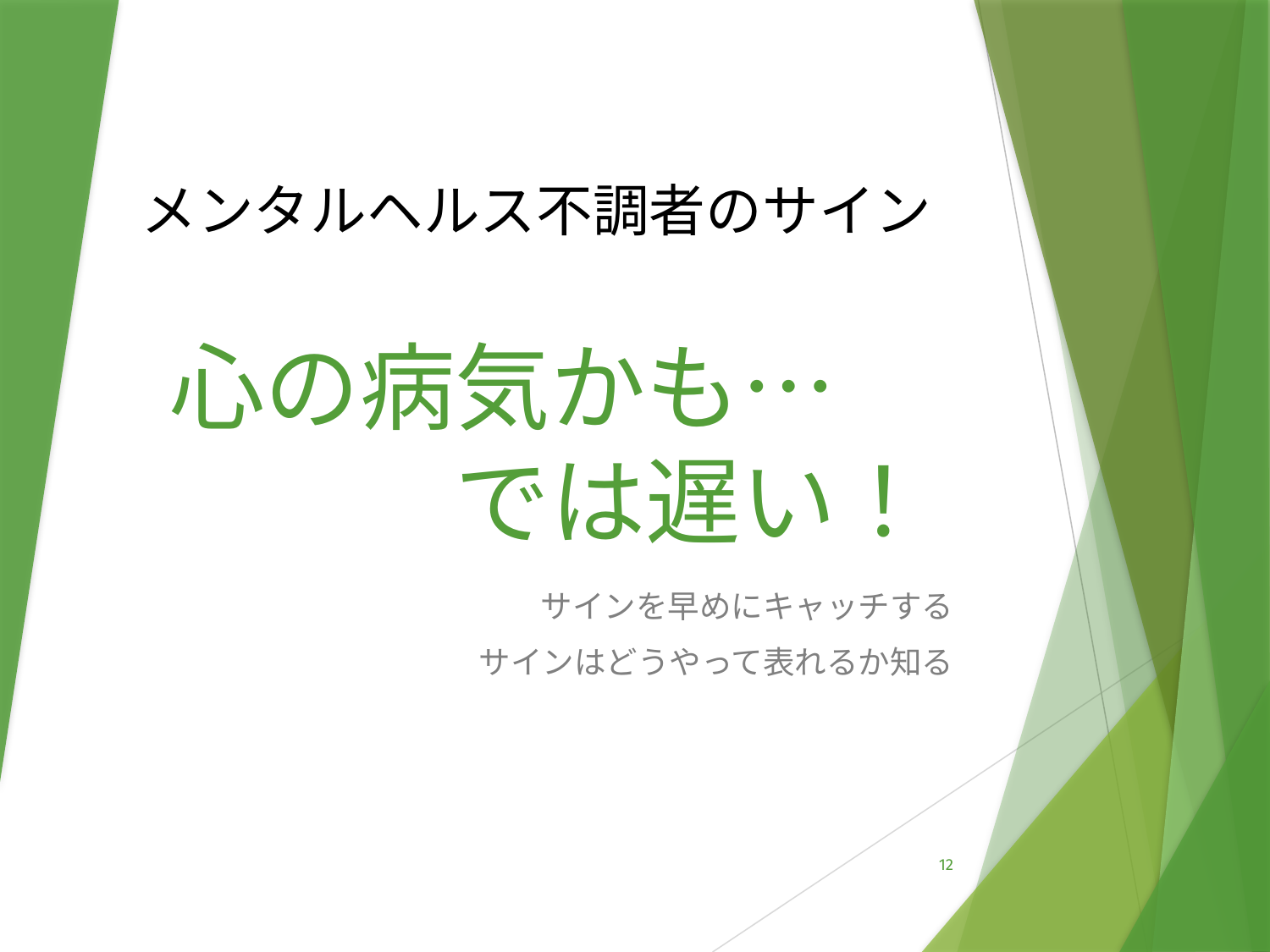

メンタルヘルス不調者のサイン
# 心の病気かも… 　　　では遅い！
サインを早めにキャッチする
サインはどうやって表れるか知る
12